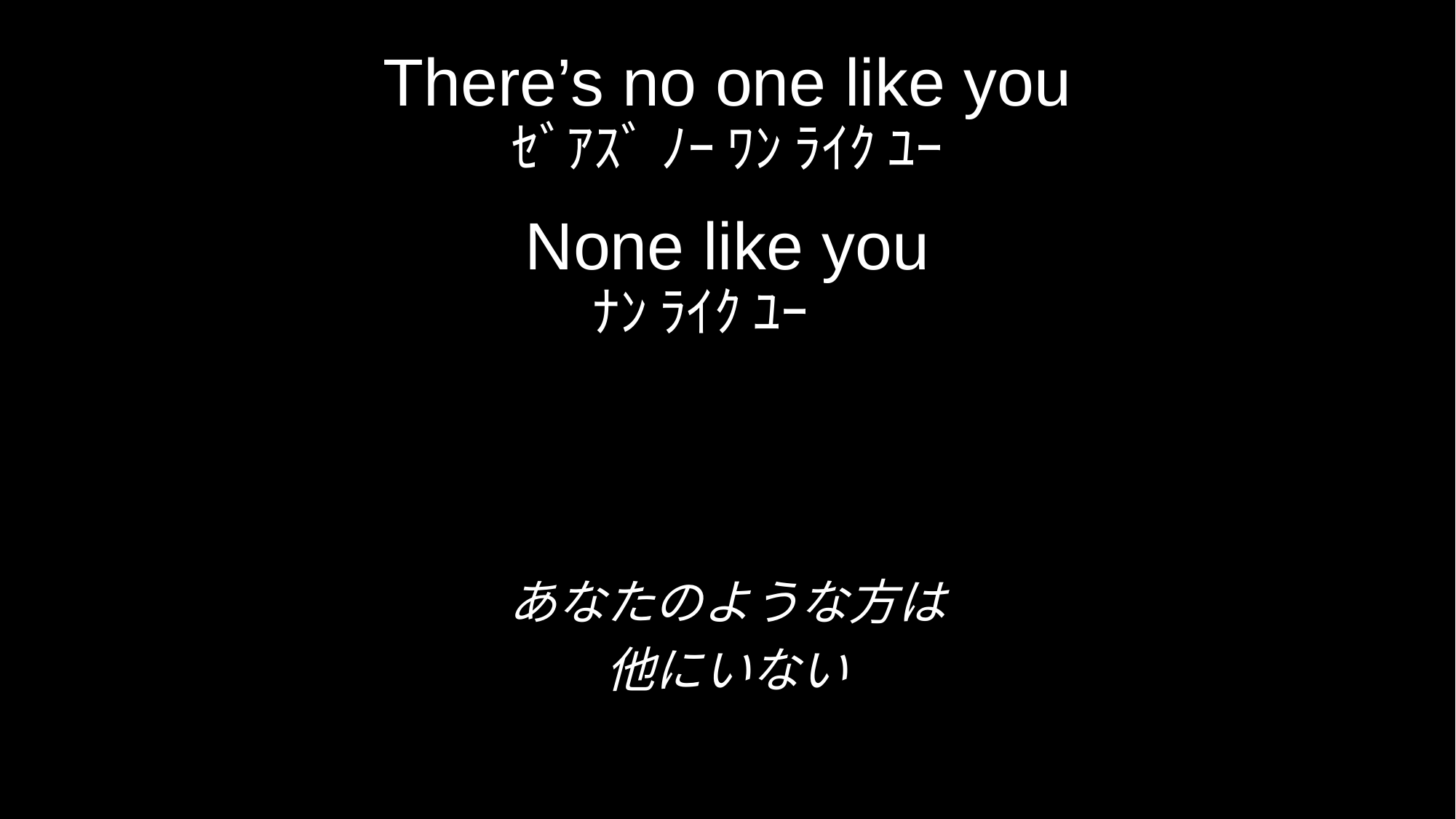

# There’s no one like you ｾﾞｱｽﾞ ﾉｰ ﾜﾝ ﾗｲｸ ﾕｰ None like you ﾅﾝ ﾗｲｸ ﾕｰ
あなたのような方は
他にいない